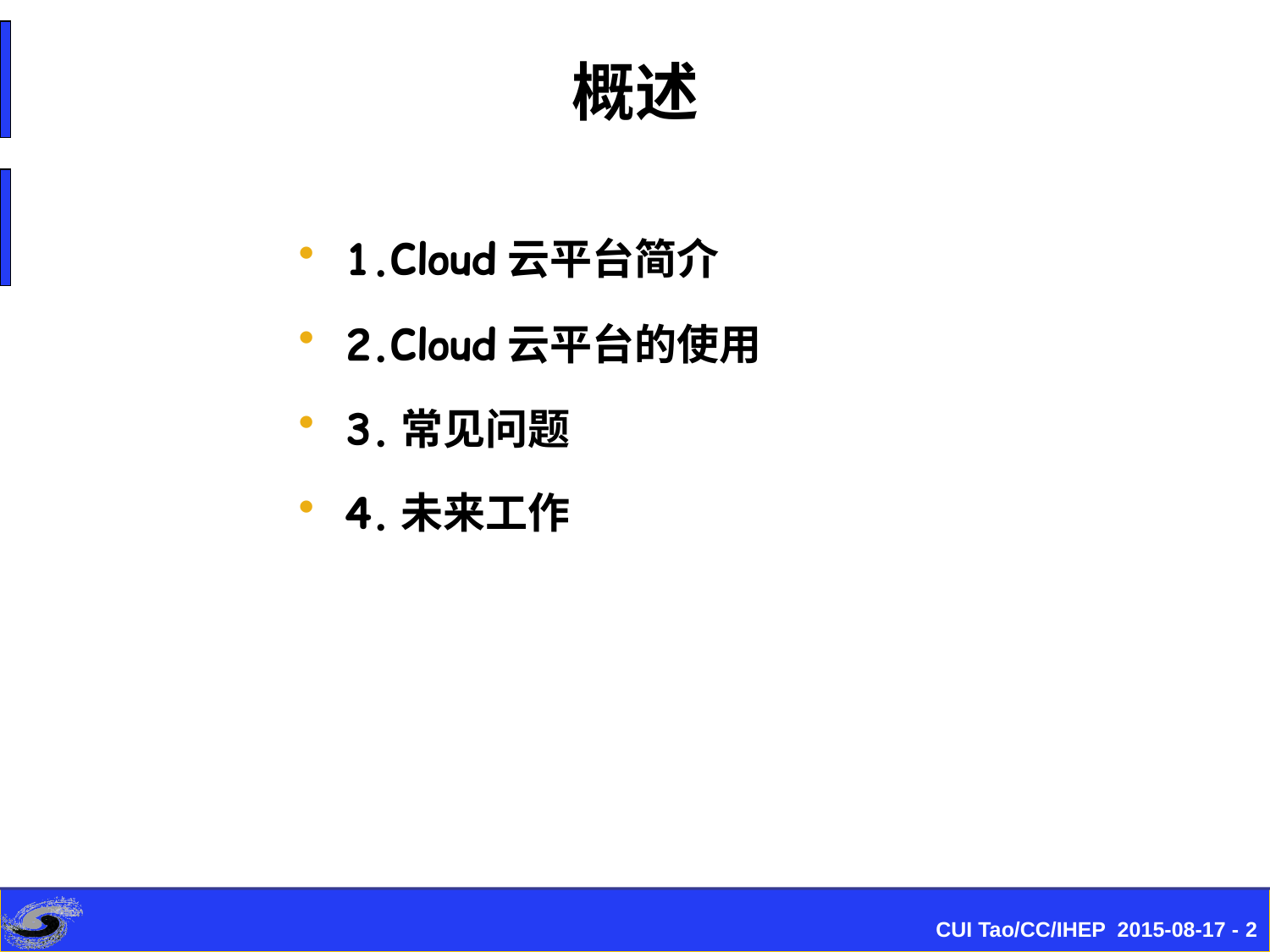

# 概述
1.Cloud云平台简介
2.Cloud云平台的使用
3.常见问题
4.未来工作
CUI Tao/CC/IHEP  2015-08-17 - 2